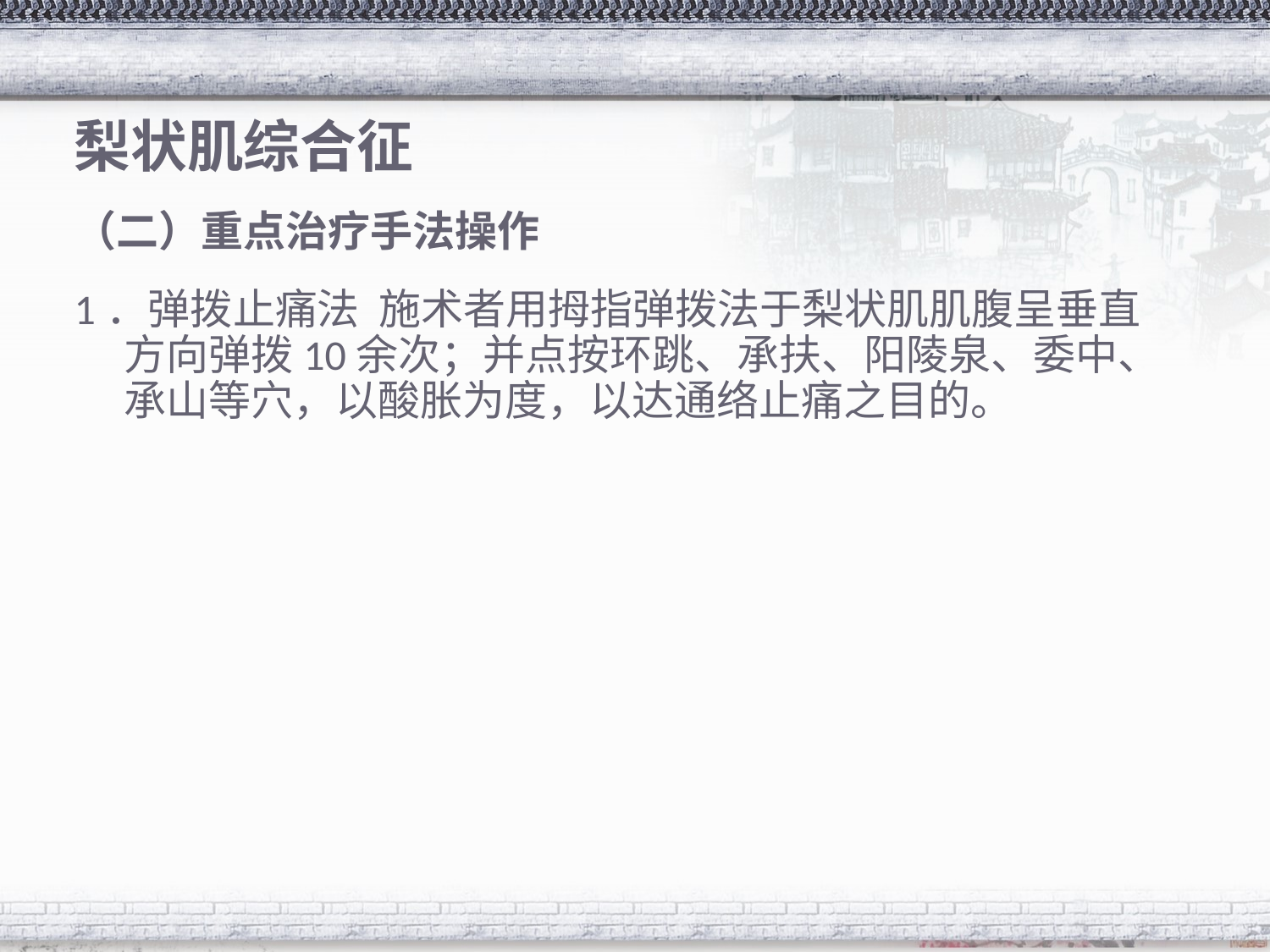

# 梨状肌综合征
（二）重点治疗手法操作
1．弹拨止痛法  施术者用拇指弹拨法于梨状肌肌腹呈垂直方向弹拨10余次；并点按环跳、承扶、阳陵泉、委中、承山等穴，以酸胀为度，以达通络止痛之目的。